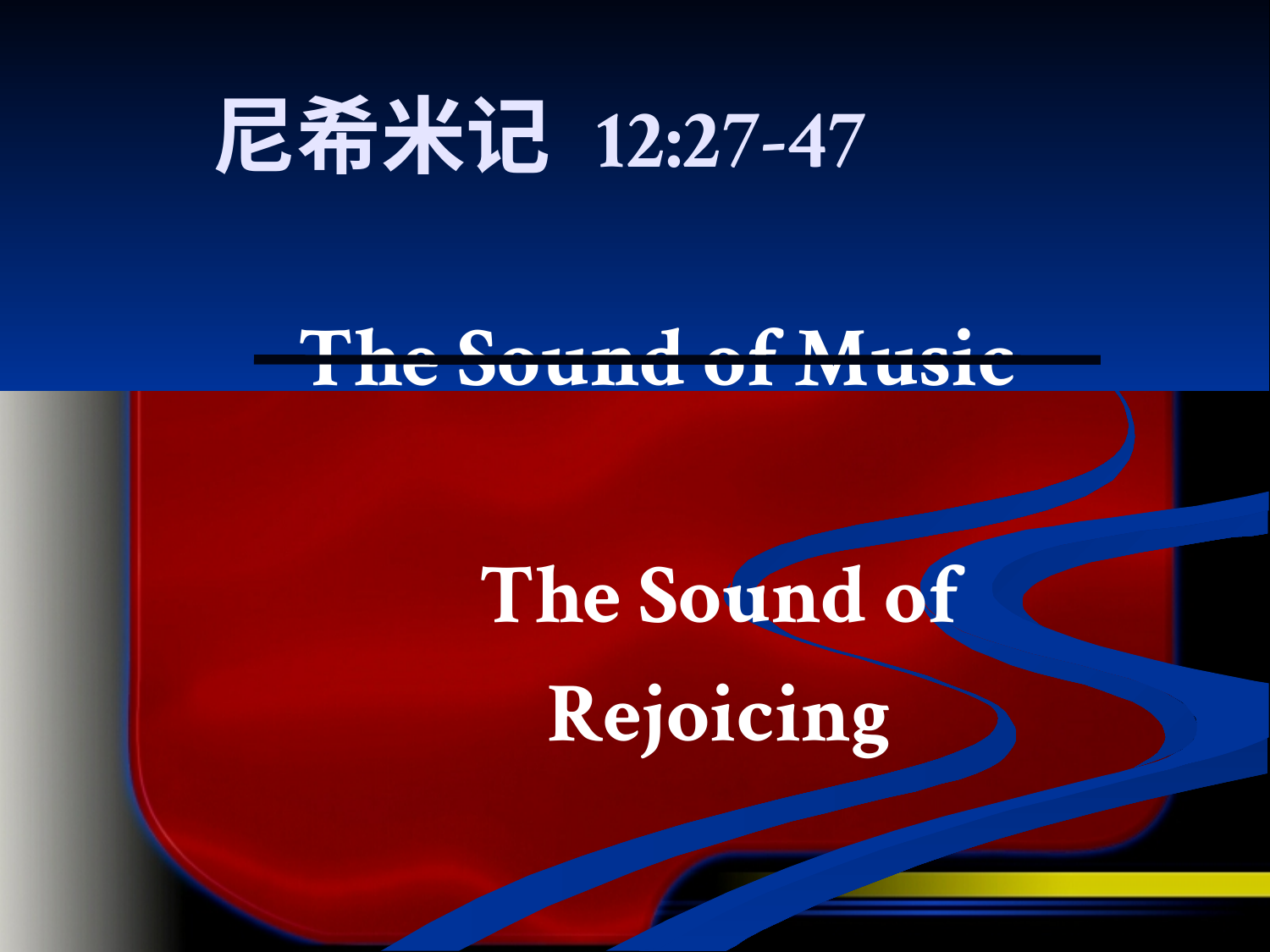

# 尼希米记 12:27-47
The Sound of Music

The Sound of
Rejoicing